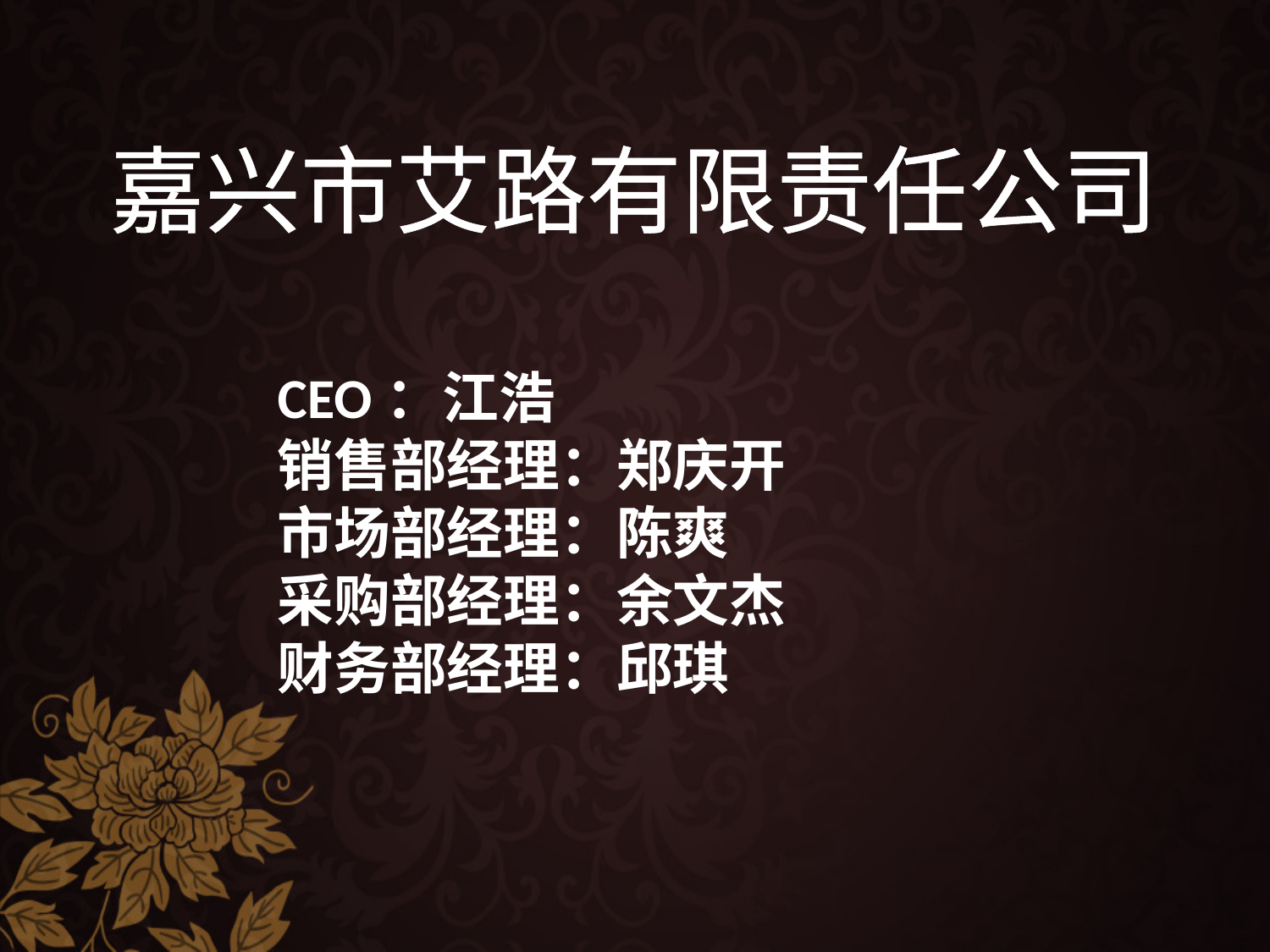

嘉兴市艾路有限责任公司
CEO：江浩
销售部经理：郑庆开
市场部经理：陈爽
采购部经理：余文杰
财务部经理：邱琪